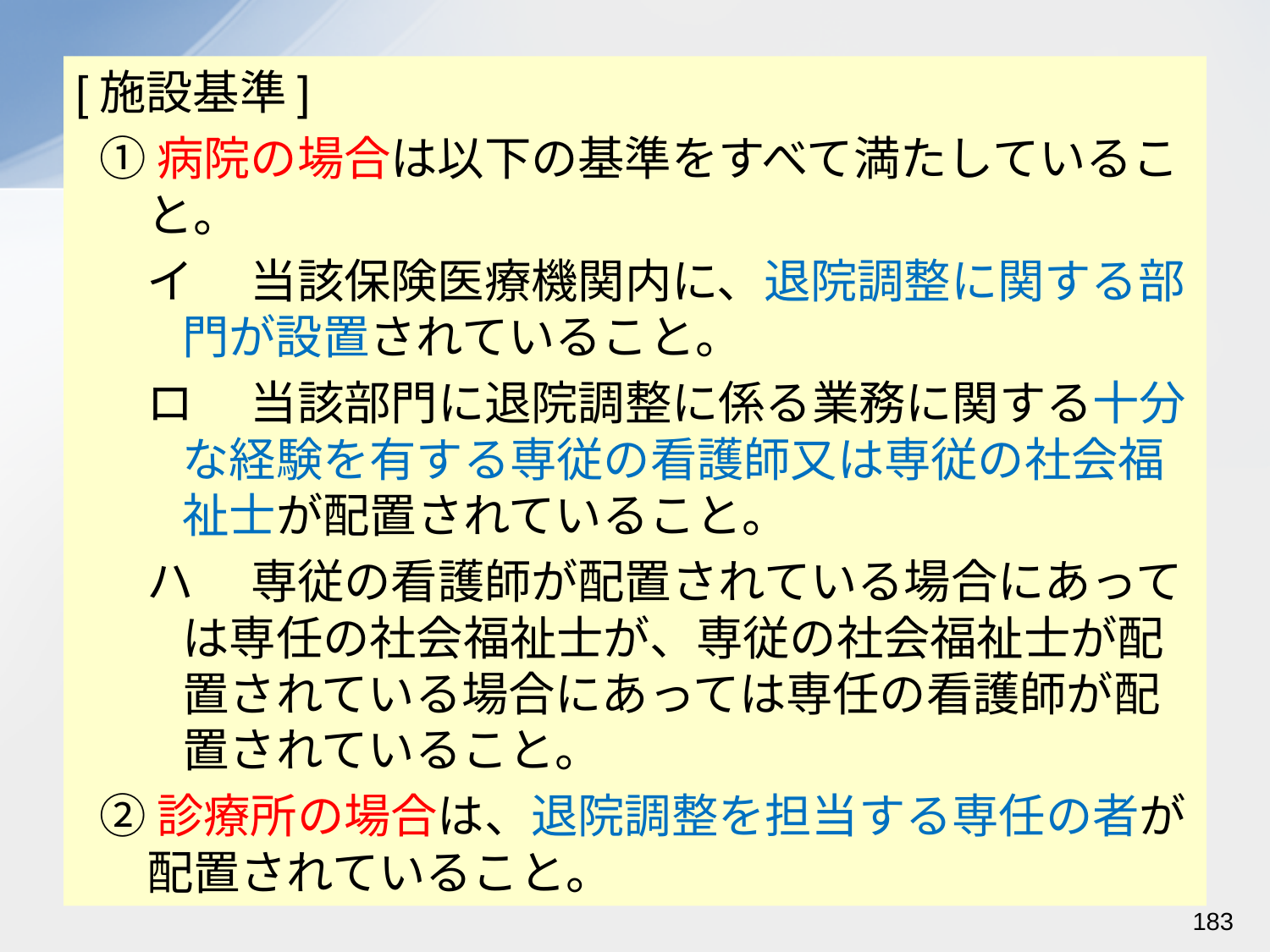

[施設基準]
①病院の場合は以下の基準をすべて満たしていること。
イ　 当該保険医療機関内に、退院調整に関する部門が設置されていること。
ロ　 当該部門に退院調整に係る業務に関する十分な経験を有する専従の看護師又は専従の社会福祉士が配置されていること。
ハ　 専従の看護師が配置されている場合にあっては専任の社会福祉士が、専従の社会福祉士が配置されている場合にあっては専任の看護師が配置されていること。
②診療所の場合は、退院調整を担当する専任の者が配置されていること。
183